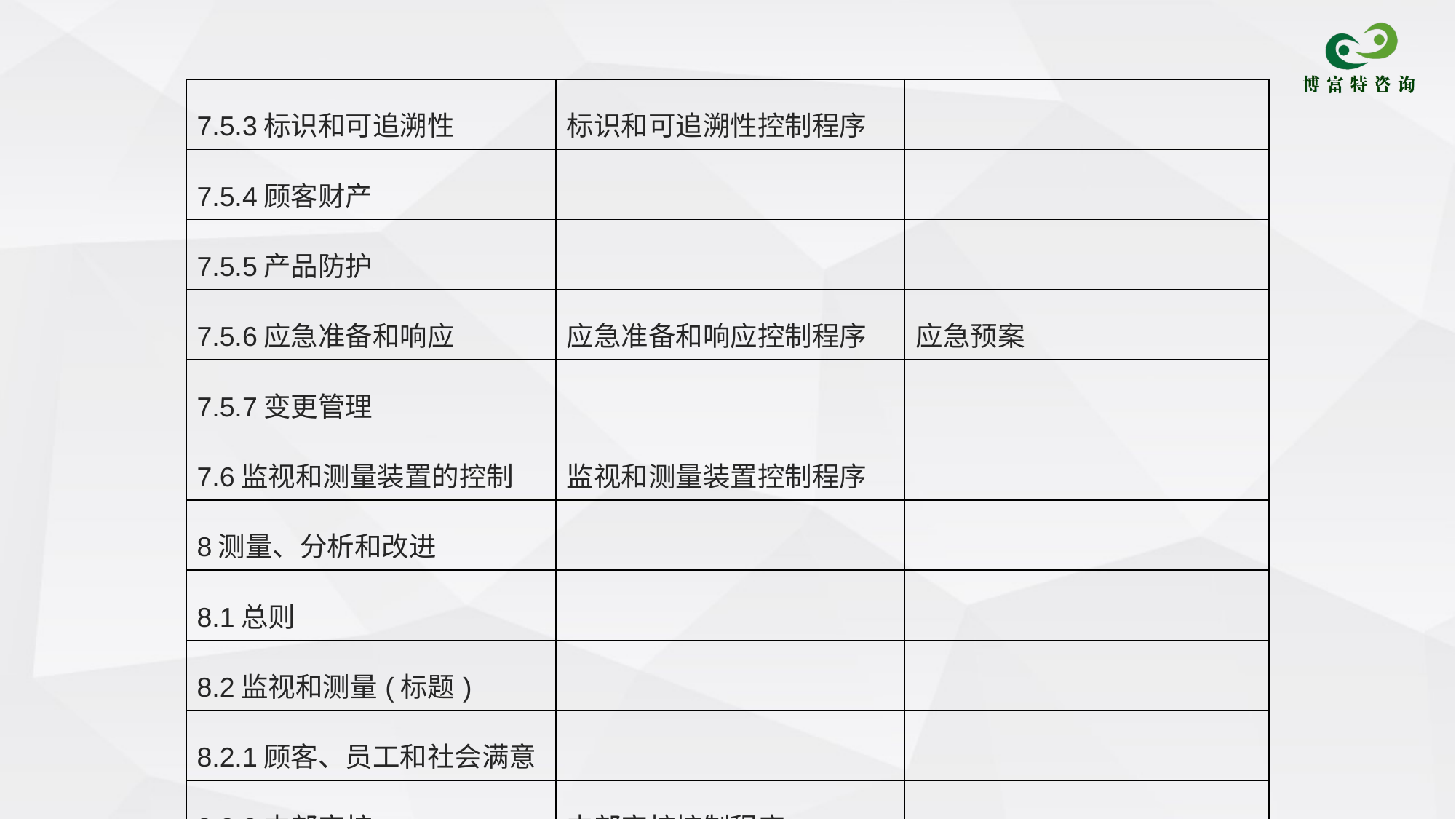

| 7.5.3标识和可追溯性 | 标识和可追溯性控制程序 |  |
| --- | --- | --- |
| 7.5.4顾客财产 |  |  |
| 7.5.5产品防护 |  |  |
| 7.5.6应急准备和响应 | 应急准备和响应控制程序 | 应急预案 |
| 7.5.7变更管理 |  |  |
| 7.6监视和测量装置的控制 | 监视和测量装置控制程序 |  |
| 8测量、分析和改进 |  |  |
| 8.1总则 |  |  |
| 8.2监视和测量(标题) |  |  |
| 8.2.1顾客、员工和社会满意 |  |  |
| 8.2.2内部审核 | 内部审核控制程序 |  |